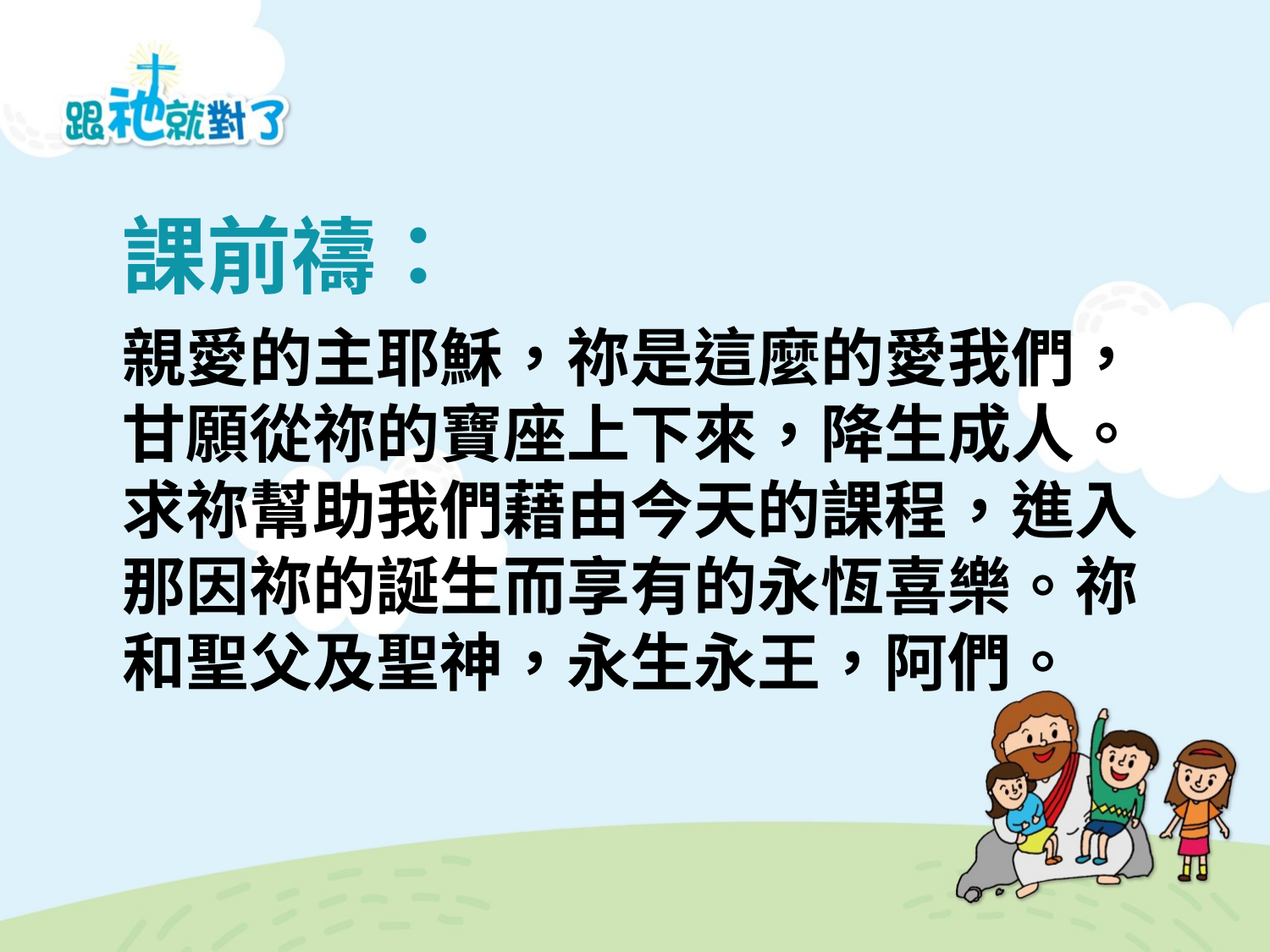

課前禱：
親愛的主耶穌，祢是這麼的愛我們，甘願從祢的寶座上下來，降生成人。求祢幫助我們藉由今天的課程，進入那因祢的誕生而享有的永恆喜樂。祢和聖父及聖神，永生永王，阿們。